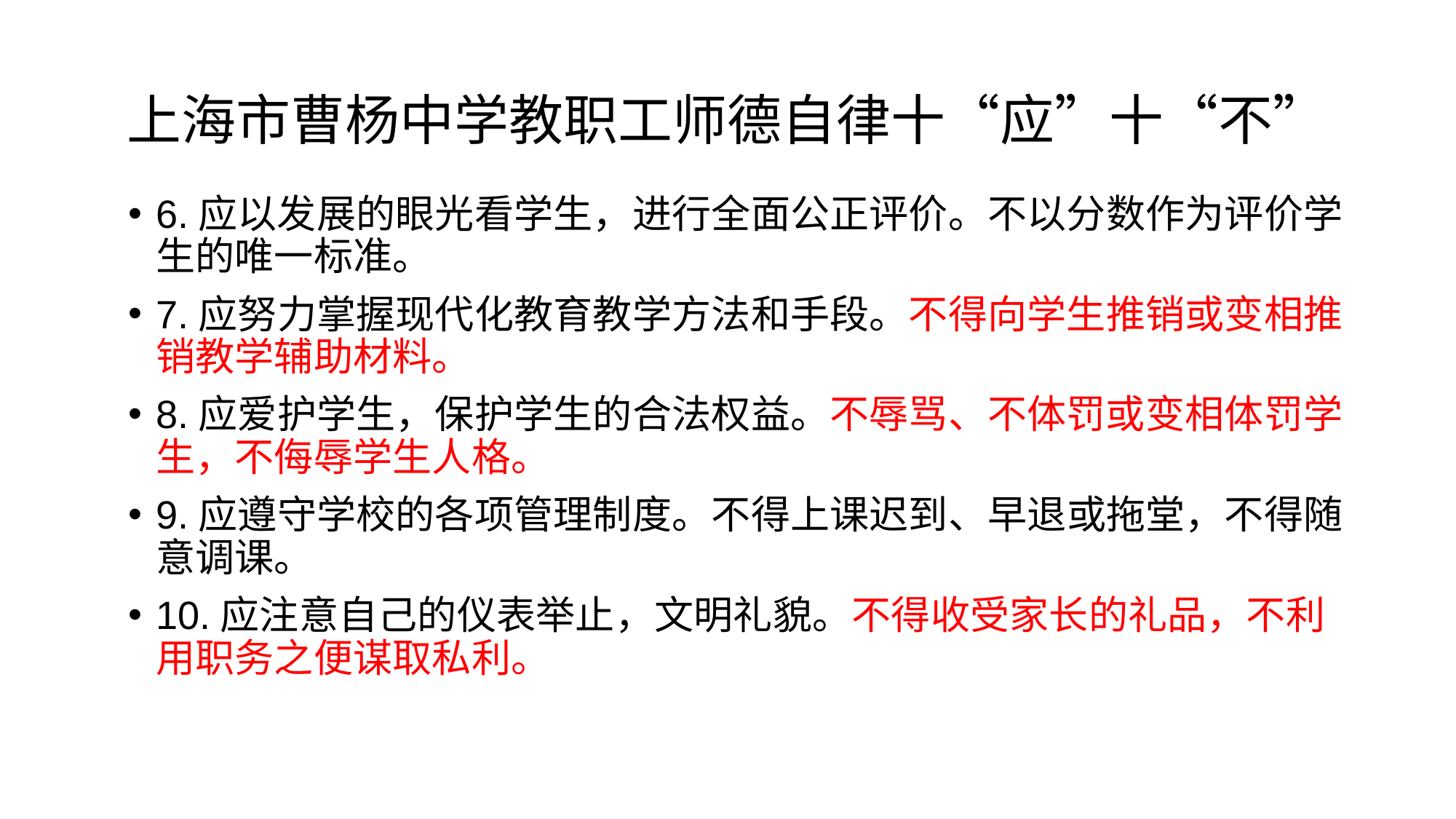

# 上海市曹杨中学教职工师德自律十“应”十“不”
6.应以发展的眼光看学生，进行全面公正评价。不以分数作为评价学生的唯一标准。
7.应努力掌握现代化教育教学方法和手段。不得向学生推销或变相推销教学辅助材料。
8.应爱护学生，保护学生的合法权益。不辱骂、不体罚或变相体罚学生，不侮辱学生人格。
9.应遵守学校的各项管理制度。不得上课迟到、早退或拖堂，不得随意调课。
10.应注意自己的仪表举止，文明礼貌。不得收受家长的礼品，不利用职务之便谋取私利。